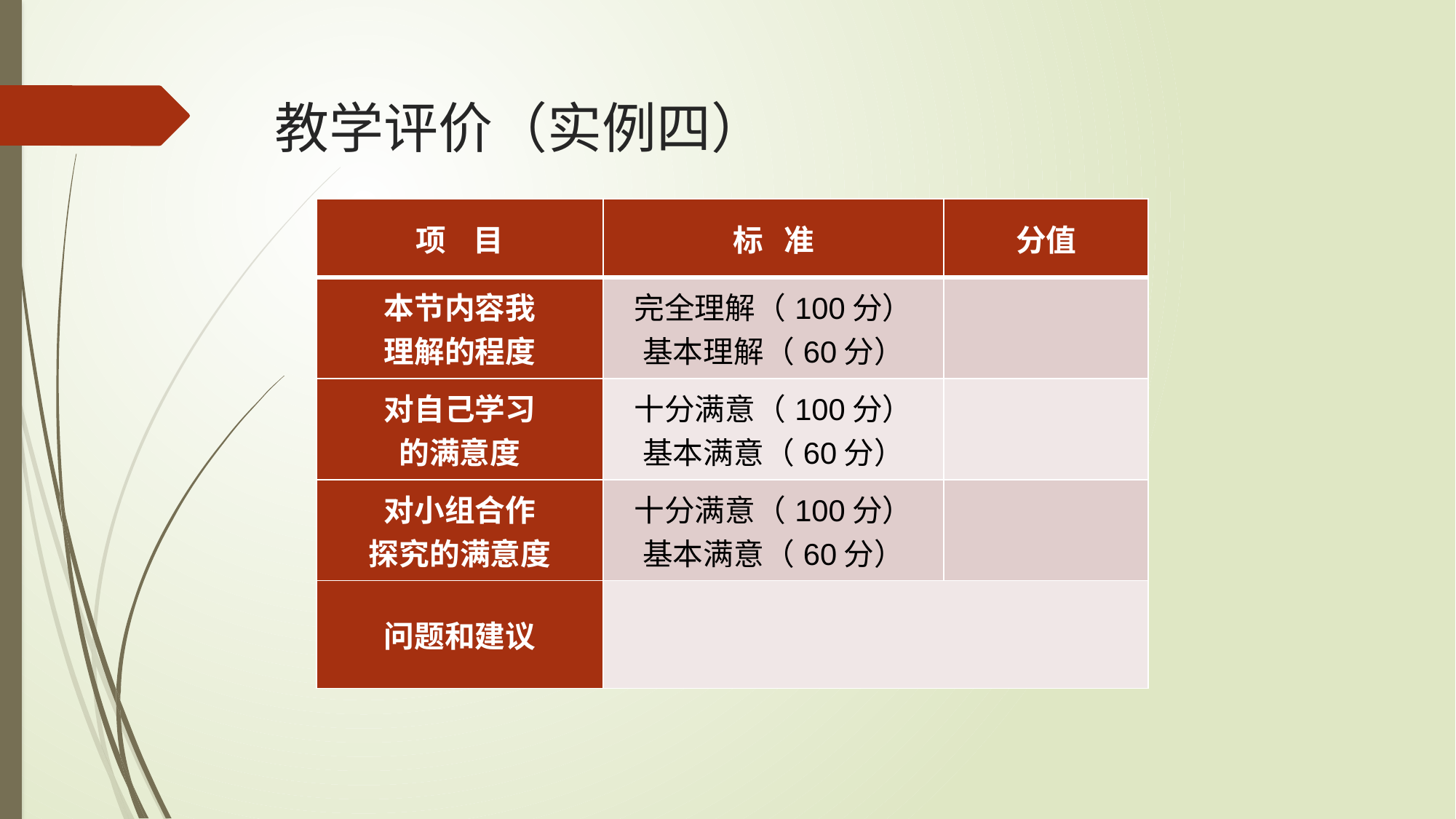

# 教学评价（实例四）
| 项 目 | 标 准 | 分值 |
| --- | --- | --- |
| 本节内容我 理解的程度 | 完全理解（100分） 基本理解（60分） |  |
| 对自己学习 的满意度 | 十分满意（100分） 基本满意（60分） |  |
| 对小组合作 探究的满意度 | 十分满意（100分） 基本满意（60分） |  |
| 问题和建议 |  |  |